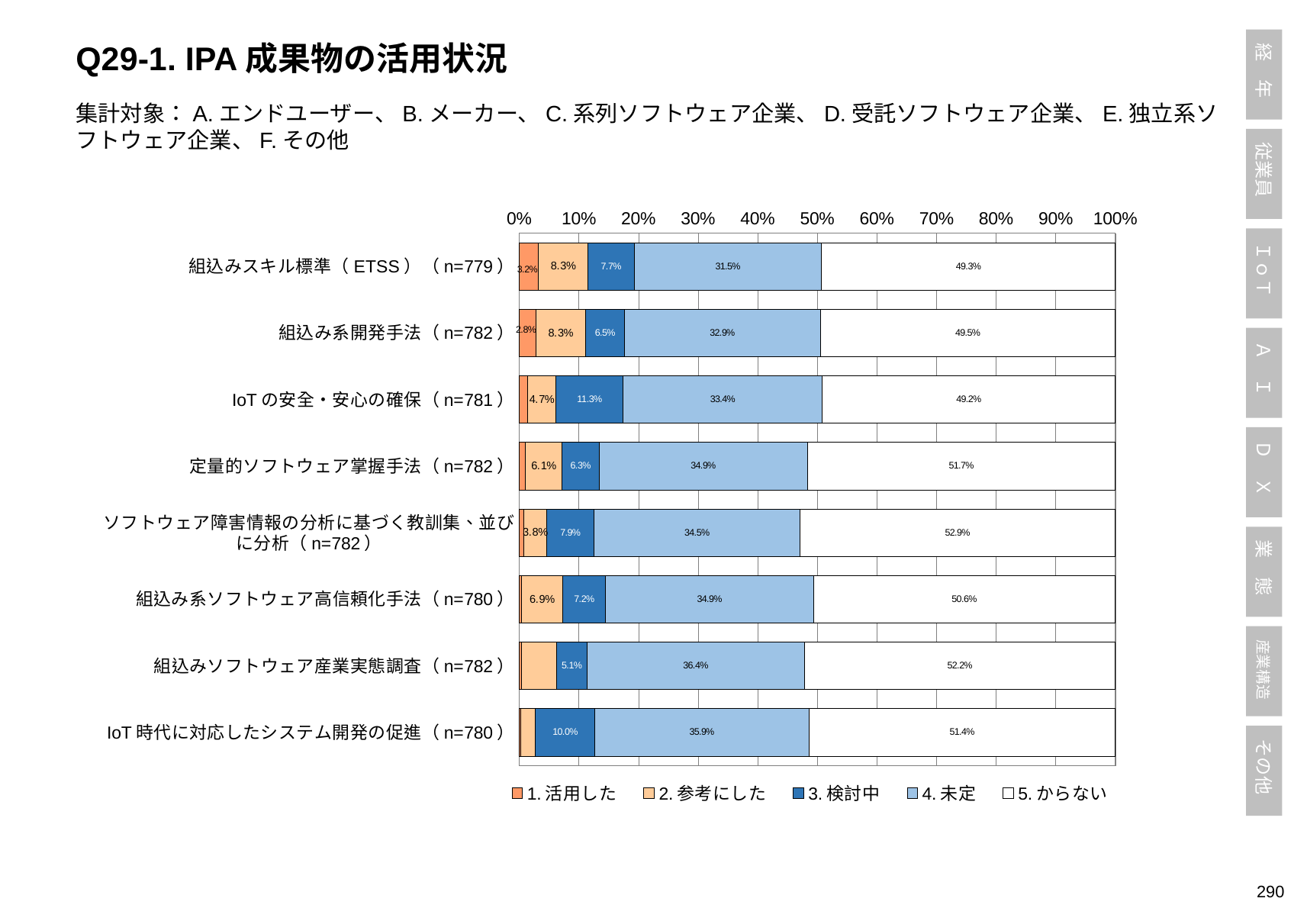

Q29-1. IPA成果物の活用状況
集計対象：A.エンドユーザー、B.メーカー、C.系列ソフトウェア企業、D.受託ソフトウェア企業、E.独立系ソフトウェア企業、F.その他

### Chart

| Category | 1.活用した | 2.参考にした | 3.検討中 | 4.未定 | 5.からない |
|---|---|---|---|---|---|
| 組込みスキル標準（ETSS）（n=779） | 0.03209242618741977 | 0.0834403080872914 | 0.07702182284980745 | 0.31450577663671375 | 0.49293966623876767 |
| 組込み系開発手法（n=782） | 0.028132992327365727 | 0.08312020460358056 | 0.06521739130434782 | 0.32864450127877237 | 0.4948849104859335 |
| IoTの安全・安心の確保（n=781） | 0.014084507042253521 | 0.04737516005121639 | 0.11267605633802817 | 0.33418693982074266 | 0.49167733674775926 |
| 定量的ソフトウェア掌握手法（n=782） | 0.010230179028132993 | 0.061381074168797956 | 0.06265984654731457 | 0.3491048593350384 | 0.5166240409207161 |
| ソフトウェア障害情報の分析に基づく教訓集、並びに分析（n=782） | 0.0076726342710997444 | 0.03836317135549872 | 0.0792838874680307 | 0.3452685421994885 | 0.5294117647058824 |
| 組込み系ソフトウェア高信頼化手法（n=780） | 0.0038461538461538464 | 0.06923076923076923 | 0.07179487179487179 | 0.3487179487179487 | 0.5064102564102564 |
| 組込みソフトウェア産業実態調査（n=782） | 0.0038363171355498722 | 0.058823529411764705 | 0.05115089514066496 | 0.36445012787723785 | 0.5217391304347826 |
| IoT時代に対応したシステム開発の促進（n=780） | 0.002564102564102564 | 0.02435897435897436 | 0.1 | 0.358974358974359 | 0.514102564102564 |
290